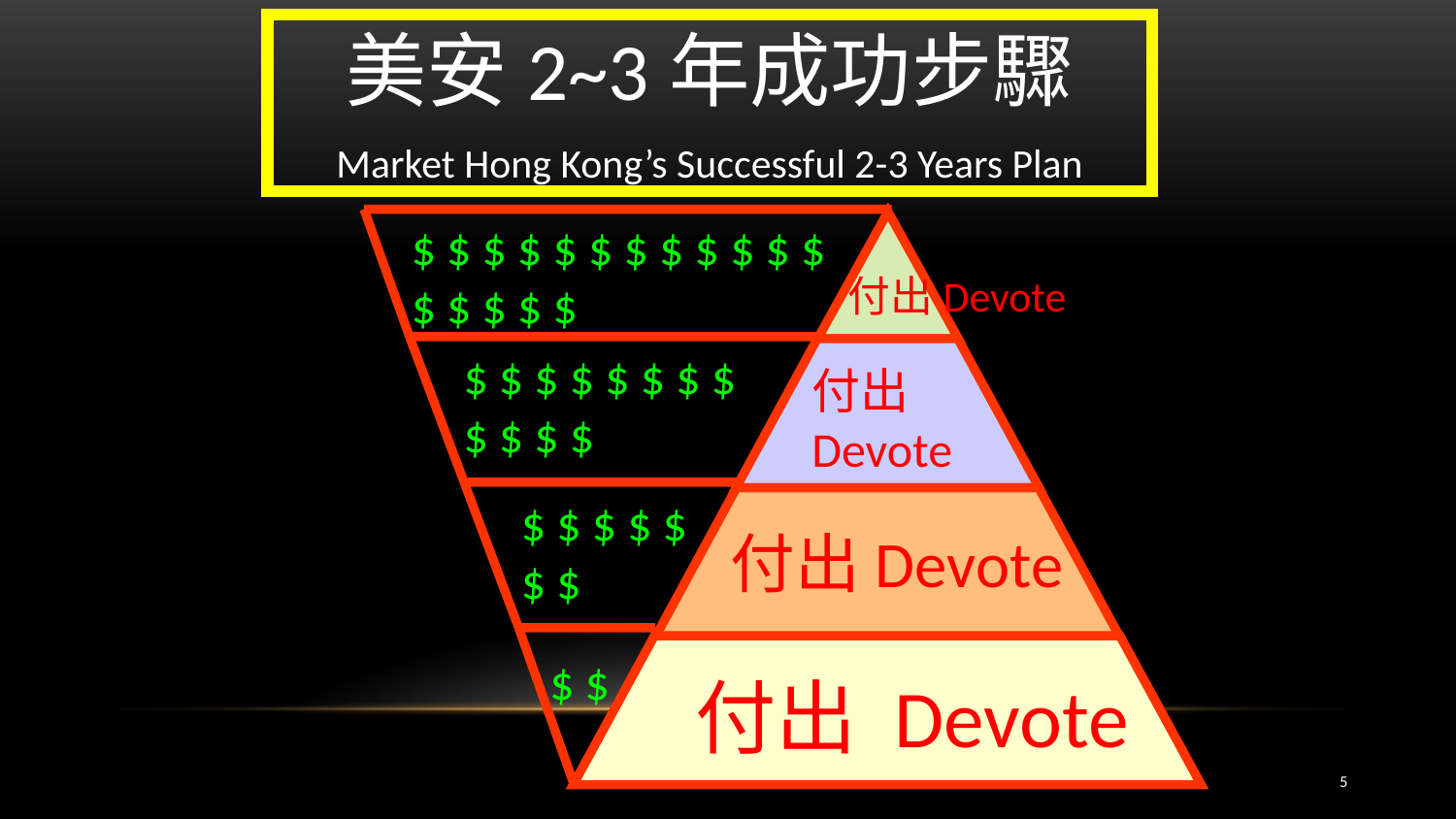

美安2~3年成功步驟
Market Hong Kong’s Successful 2-3 Years Plan

$ $ $ $ $ $ $ $ $ $ $ $ $ $ $ $ $
付出Devote

$ $ $ $ $ $ $ $ $ $ $ $
付出Devote

$ $ $ $ $ $ $
付出Devote

$ $
付出 Devote
5